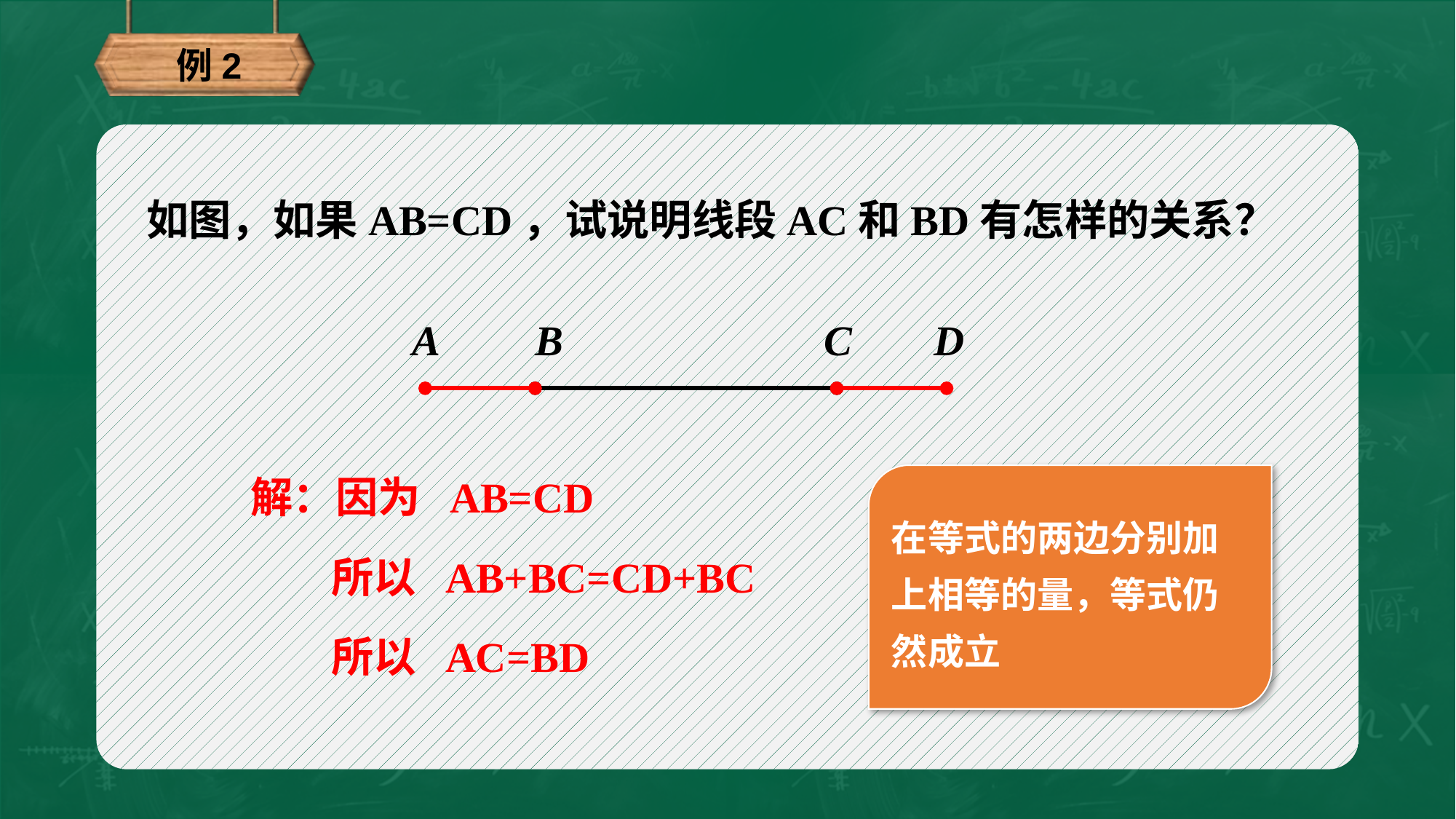

例2
如图，如果AB=CD，试说明线段AC和BD有怎样的关系？
A
C
D
B
解：因为  AB=CD
在等式的两边分别加上相等的量，等式仍然成立
所以  AB+BC=CD+BC
所以  AC=BD